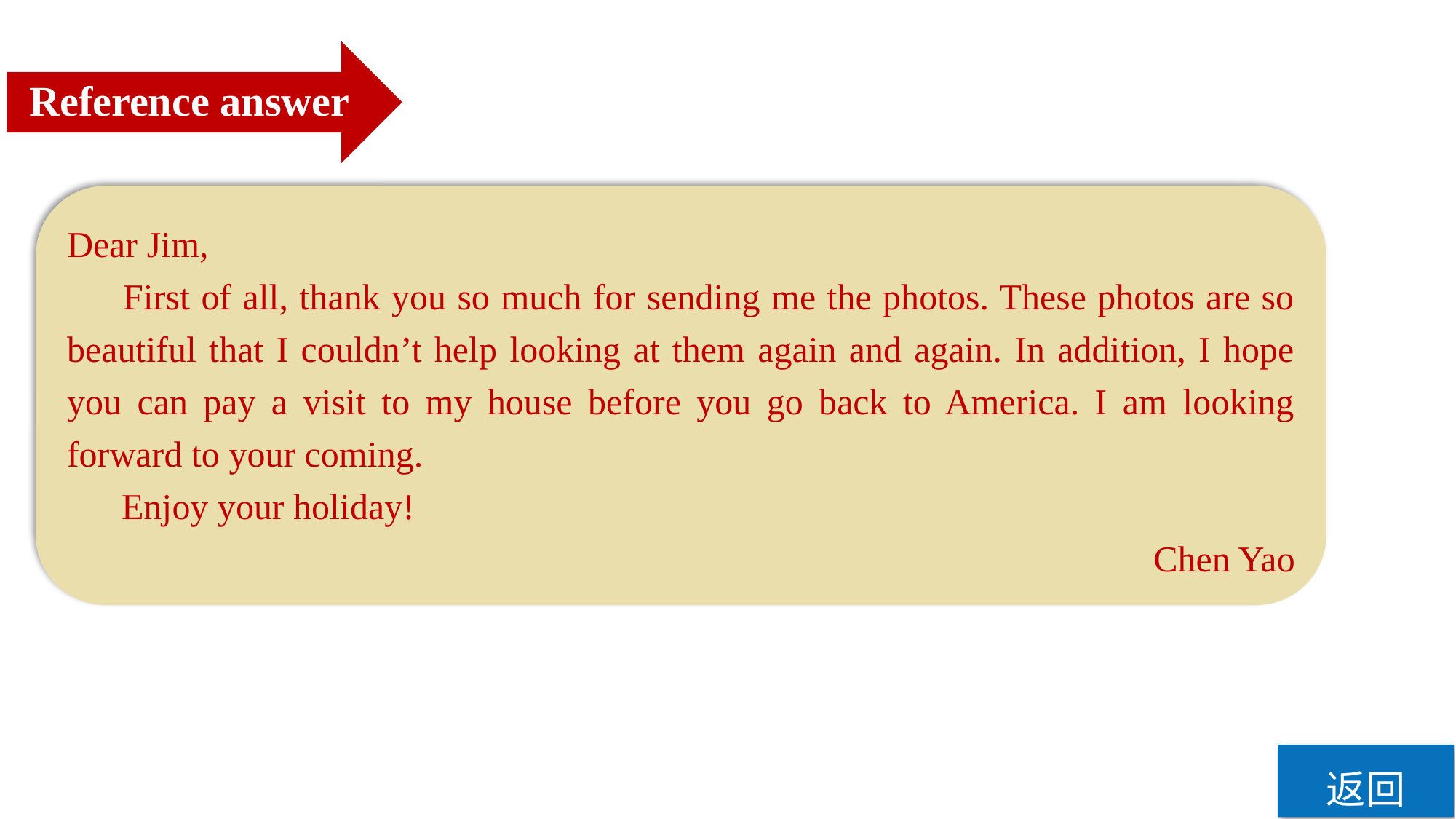

Reference answer
Dear Jim,
     First of all, thank you so much for sending me the photos. These photos are so beautiful that I couldn’t help looking at them again and again. In addition, I hope you can pay a visit to my house before you go back to America. I am looking forward to your coming.
      Enjoy your holiday!
Chen Yao
返回